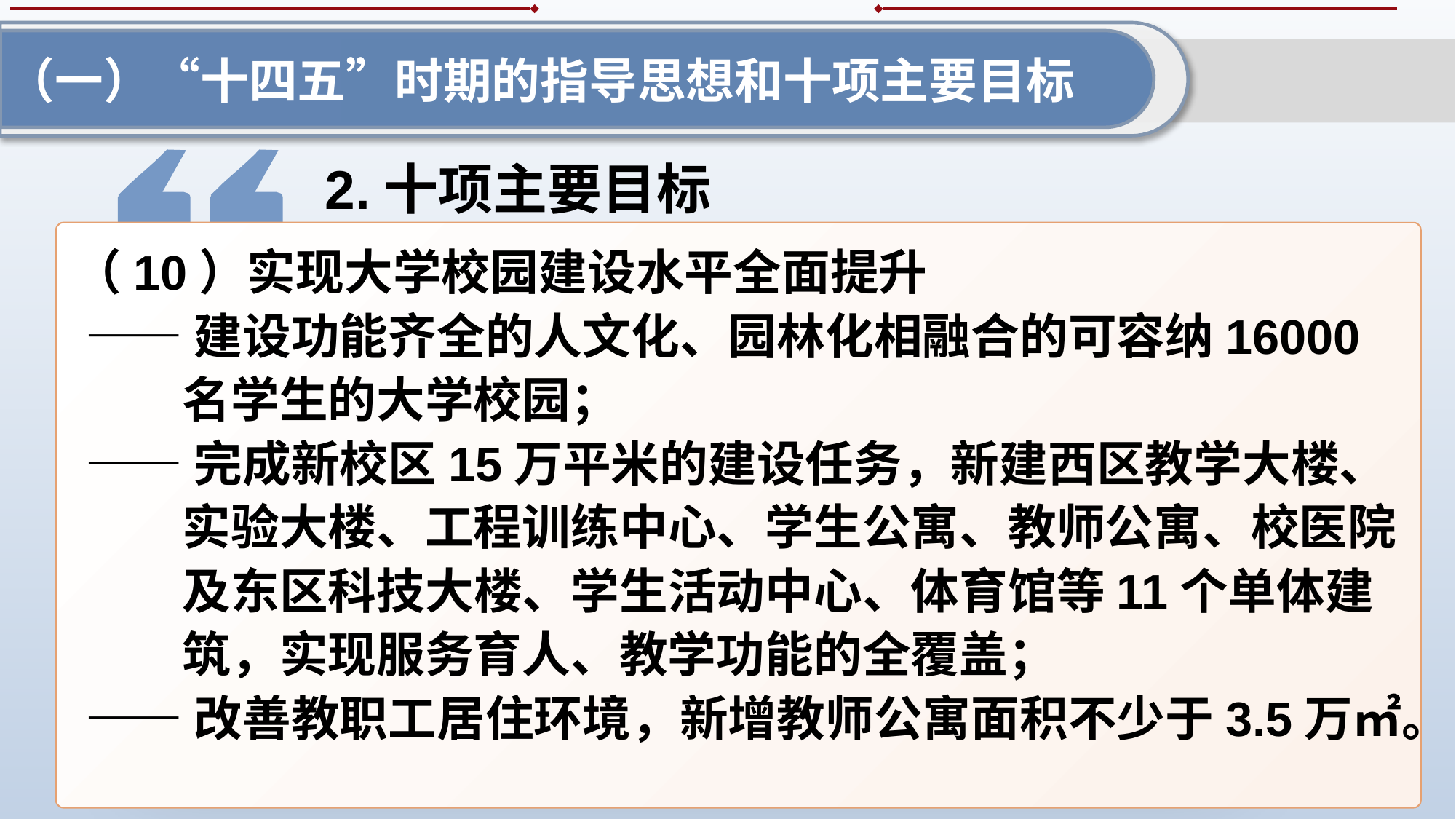

（一）“十四五”时期的指导思想和十项主要目标
2.十项主要目标

（10）实现大学校园建设水平全面提升
——建设功能齐全的人文化、园林化相融合的可容纳16000名学生的大学校园；
——完成新校区15万平米的建设任务，新建西区教学大楼、实验大楼、工程训练中心、学生公寓、教师公寓、校医院及东区科技大楼、学生活动中心、体育馆等11个单体建筑，实现服务育人、教学功能的全覆盖；
——改善教职工居住环境，新增教师公寓面积不少于3.5万㎡。